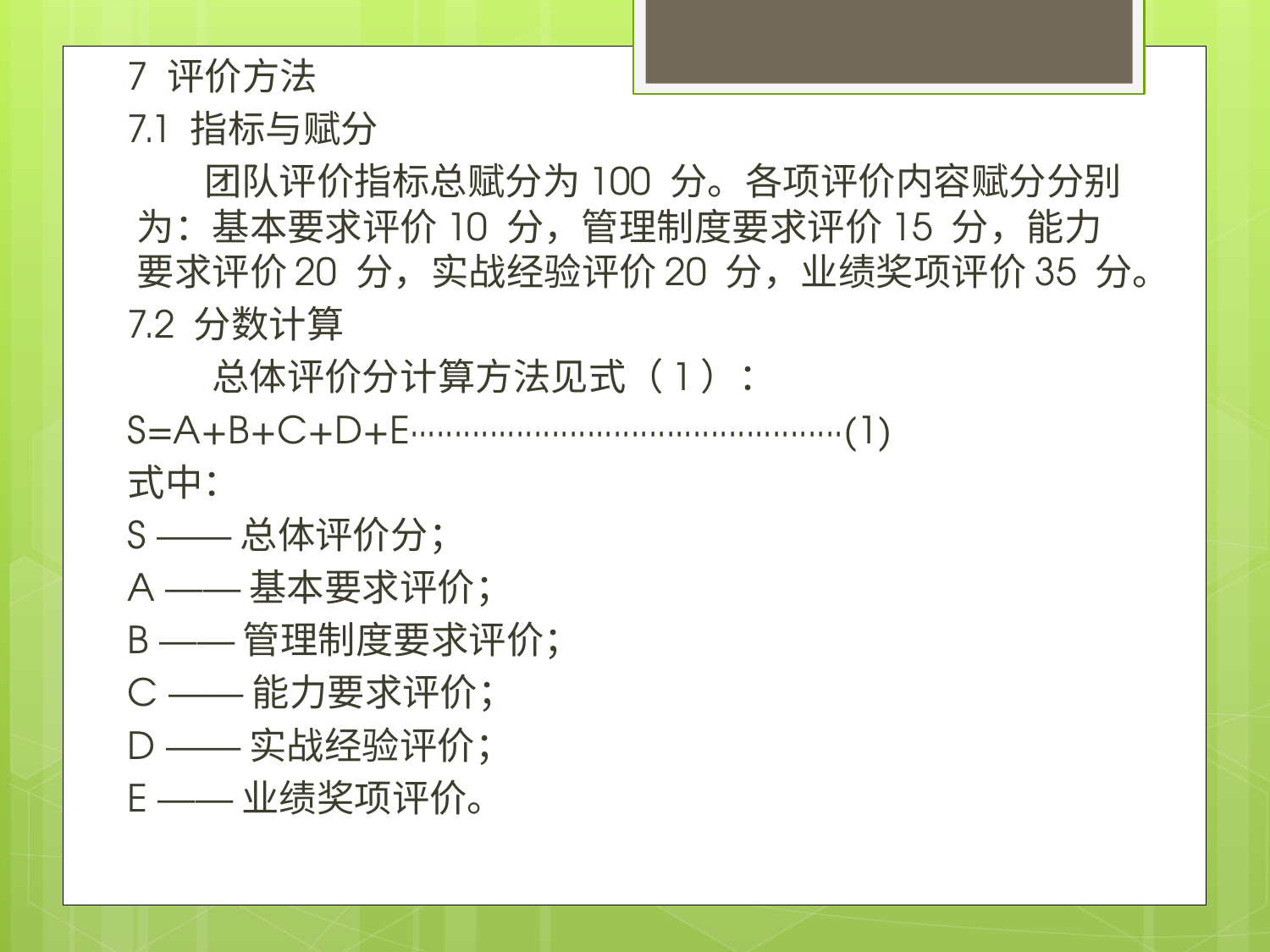

7 评价方法
7.1 指标与赋分
       团队评价指标总赋分为100 分。各项评价内容赋分分别为：基本要求评价10 分，管理制度要求评价15 分，能力要求评价20 分，实战经验评价20 分，业绩奖项评价35 分。
7.2 分数计算
         总体评价分计算方法见式（1）：
S=A+B+C+D+E·················································(1)
式中：
S ——总体评价分；
A ——基本要求评价；
B ——管理制度要求评价；
C ——能力要求评价；
D ——实战经验评价；
E ——业绩奖项评价。